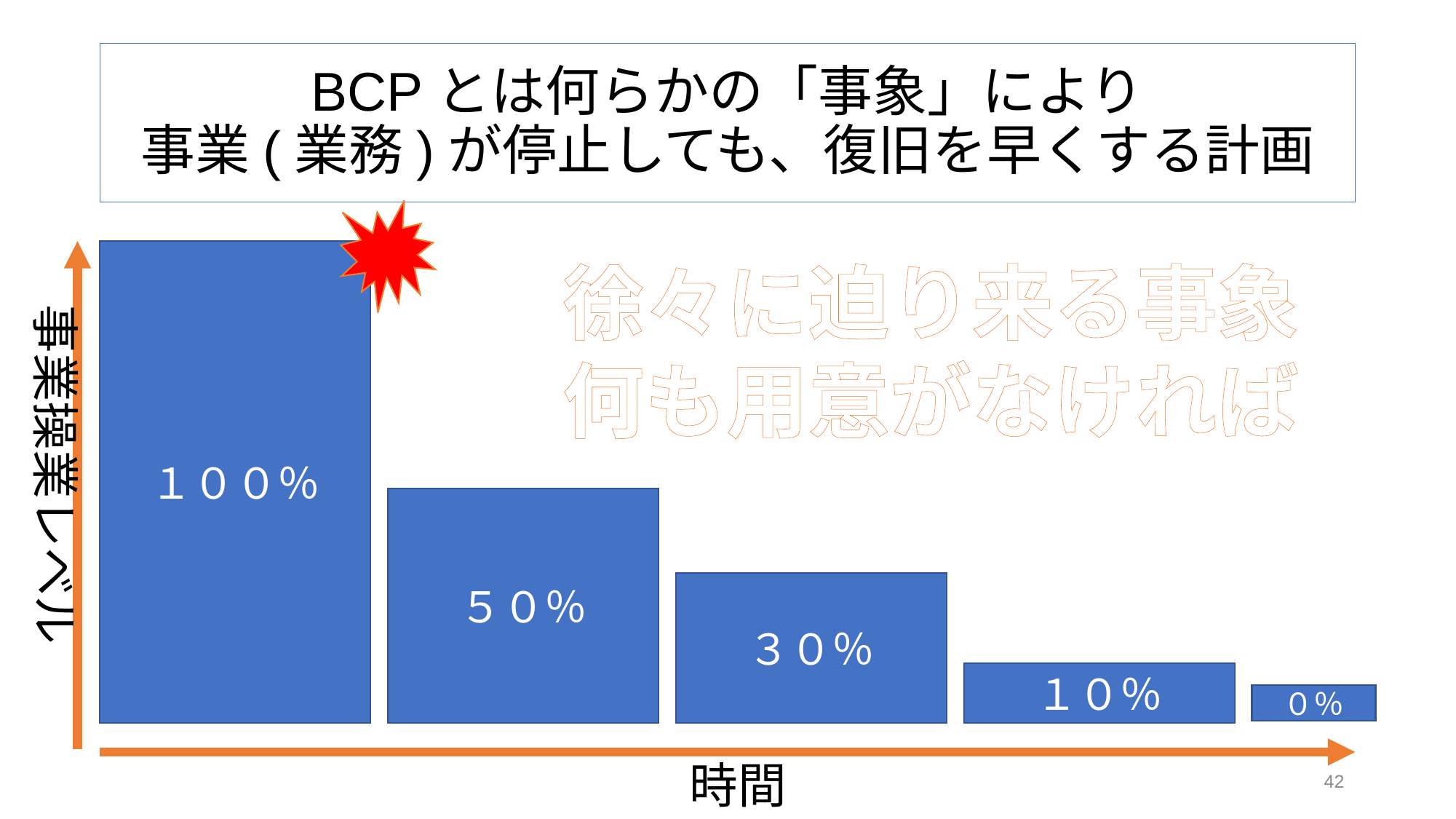

# BCPとは何らかの「事象」により 事業(業務)が停止しても、復旧を早くする計画

１００％
徐々に迫り来る事象
何も用意がなければ
事業操業レベル
５０％
３０％
１０％
０％
時間
42